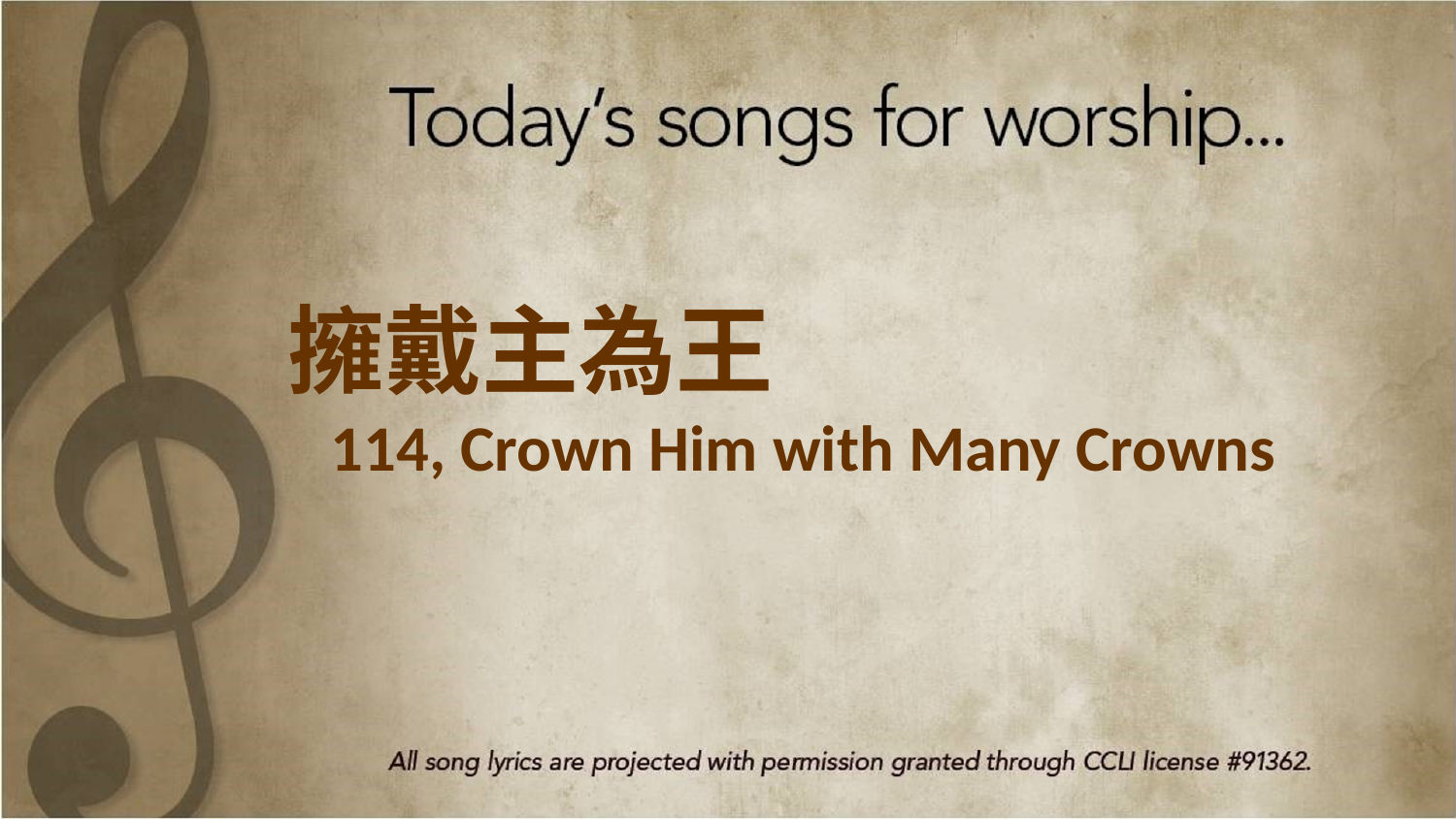

擁戴主為王
114, Crown Him with Many Crowns